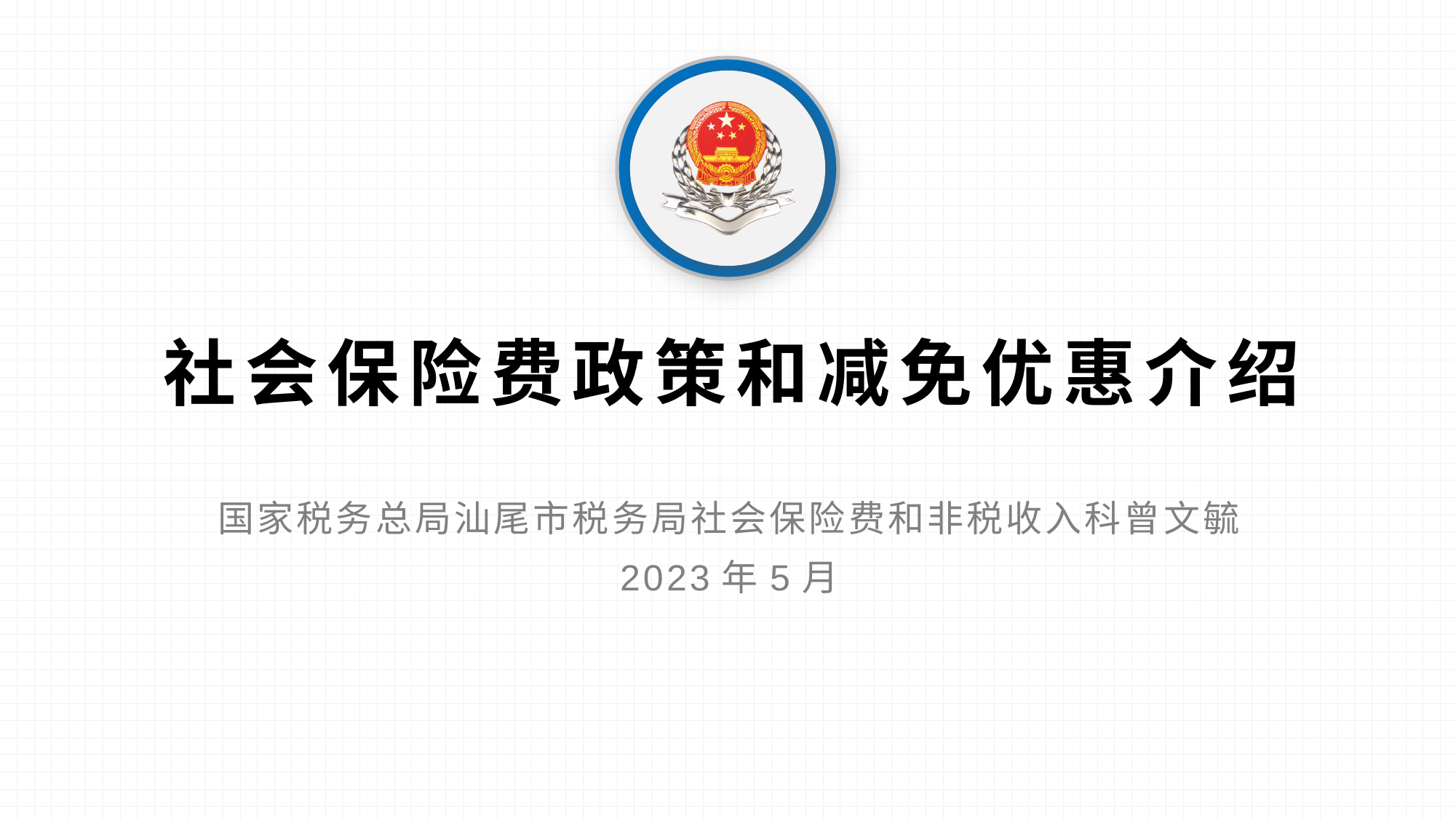

# 社会保险费政策和减免优惠介绍
国家税务总局汕尾市税务局社会保险费和非税收入科曾文毓
2023年5月